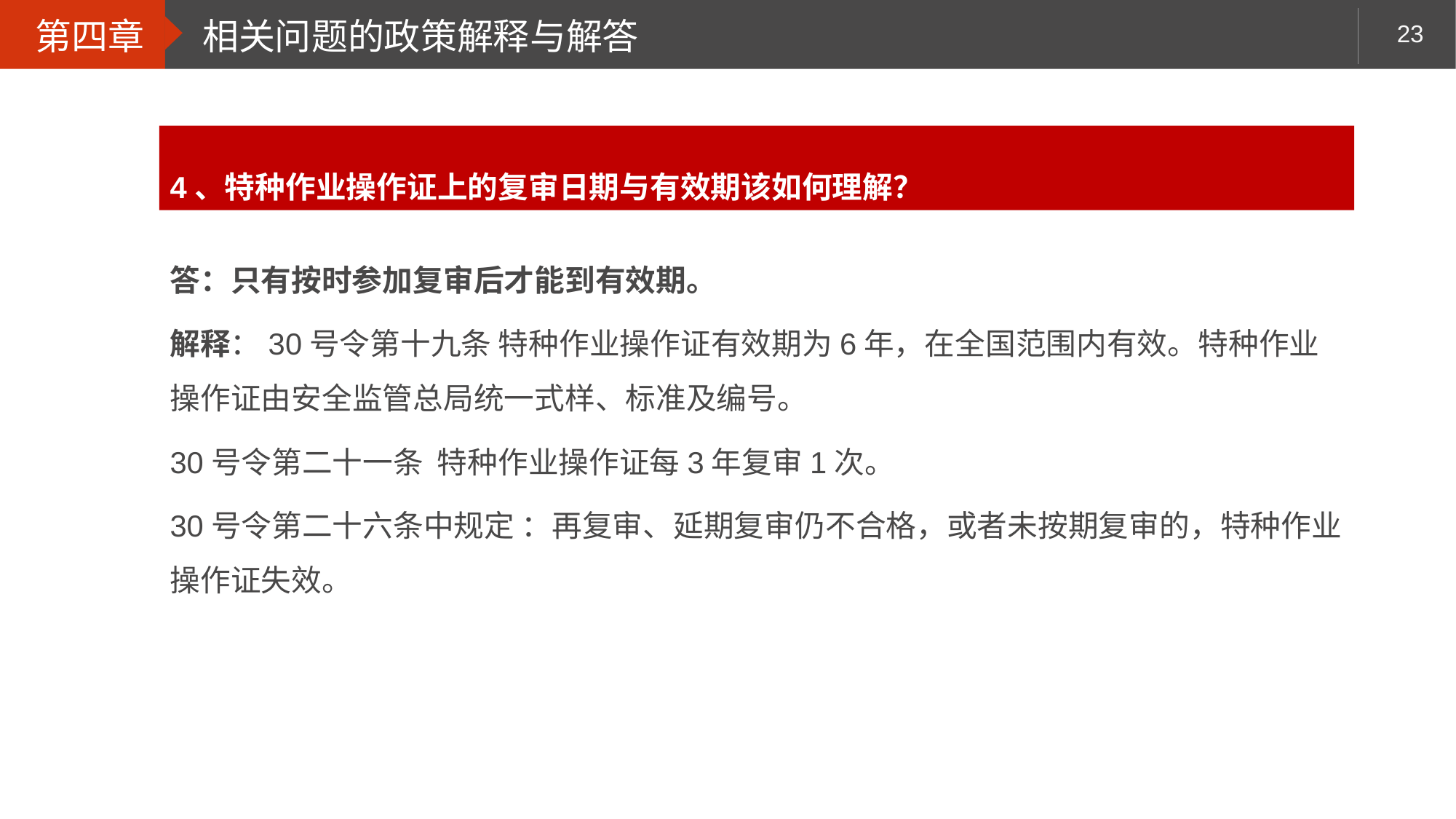

第四章
相关问题的政策解释与解答
4、特种作业操作证上的复审日期与有效期该如何理解？
答：只有按时参加复审后才能到有效期。
解释：30号令第十九条 特种作业操作证有效期为6年，在全国范围内有效。特种作业操作证由安全监管总局统一式样、标准及编号。
30号令第二十一条  特种作业操作证每3年复审1次。
30号令第二十六条中规定 ：再复审、延期复审仍不合格，或者未按期复审的，特种作业操作证失效。